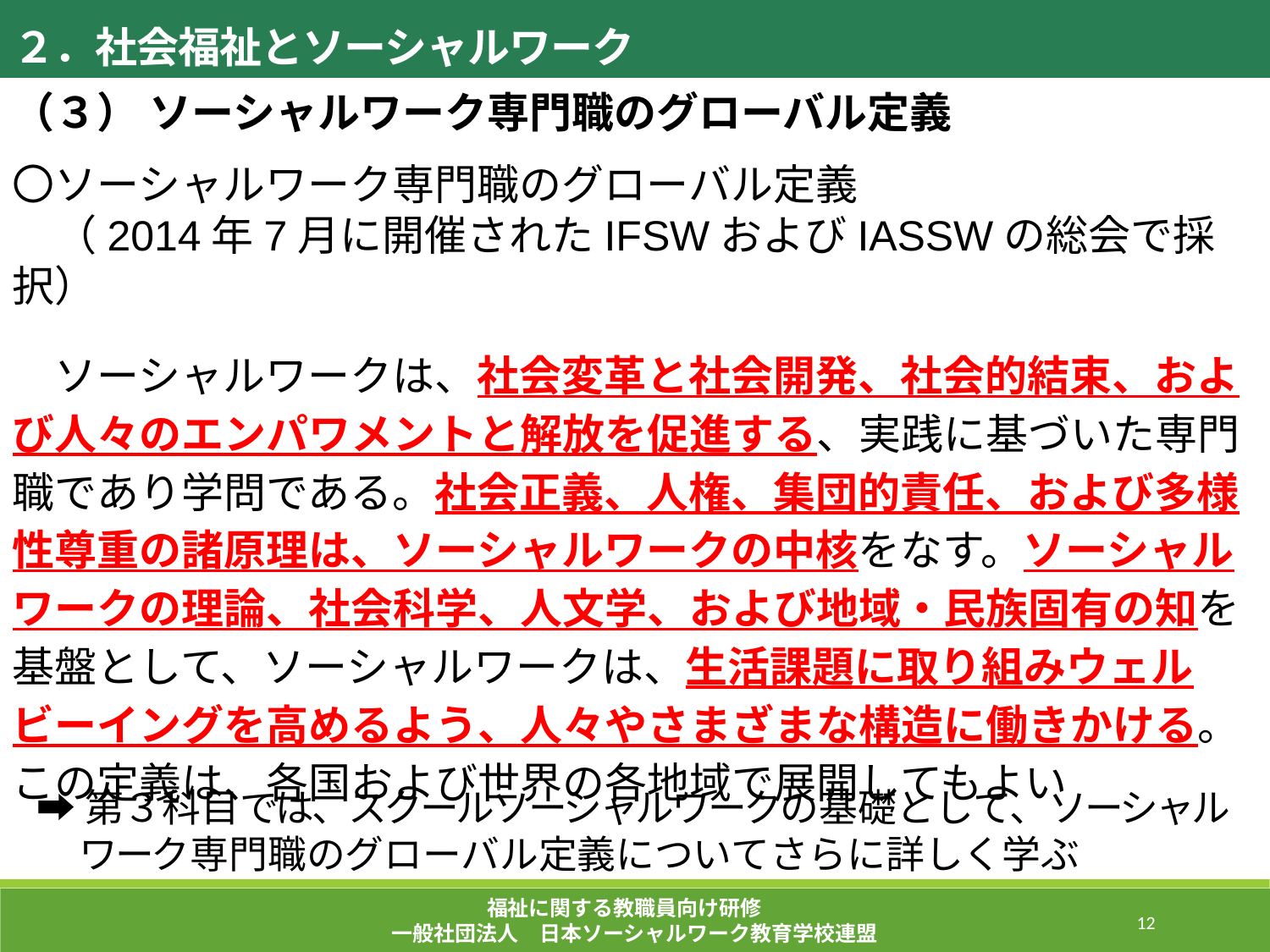

２．社会福祉とソーシャルワーク
（３） ソーシャルワーク専門職のグローバル定義
〇ソーシャルワーク専門職のグローバル定義
　（2014年7月に開催されたIFSWおよびIASSWの総会で採択）
　ソーシャルワークは、社会変革と社会開発、社会的結束、および人々のエンパワメントと解放を促進する、実践に基づいた専門職であり学問である。社会正義、人権、集団的責任、および多様性尊重の諸原理は、ソーシャルワークの中核をなす。ソーシャルワークの理論、社会科学、人文学、および地域・民族固有の知を基盤として、ソーシャルワークは、生活課題に取り組みウェルビーイングを高めるよう、人々やさまざまな構造に働きかける。この定義は、各国および世界の各地域で展開してもよい
➡第３科目では、スクールソーシャルワークの基礎として、ソーシャルワーク専門職のグローバル定義についてさらに詳しく学ぶ
福祉に関する教職員向け研修
一般社団法人　日本ソーシャルワーク教育学校連盟
12